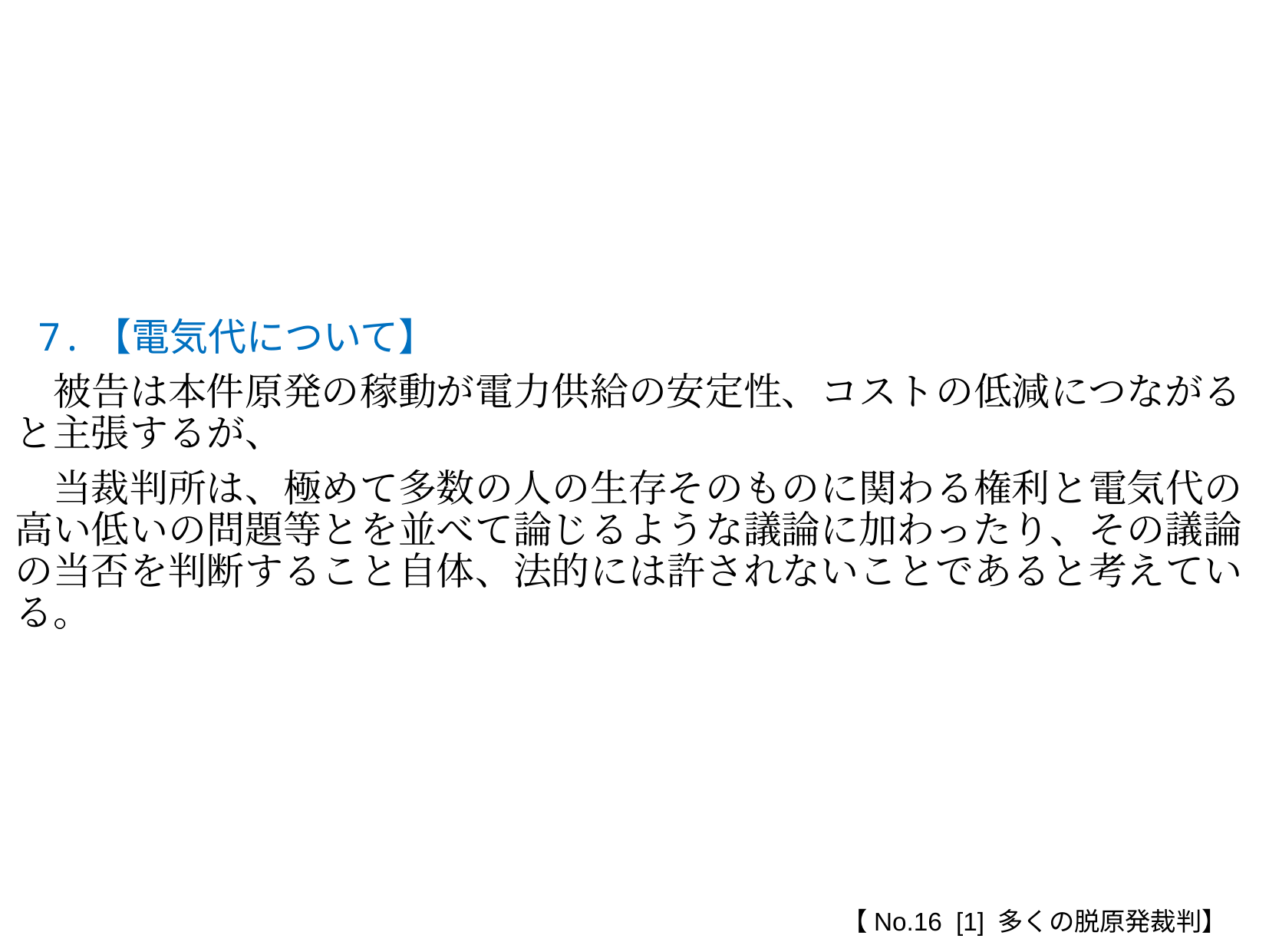

7.【電気代について】
　被告は本件原発の稼動が電力供給の安定性、コストの低減につながると主張するが、
　当裁判所は、極めて多数の人の生存そのものに関わる権利と電気代の高い低いの問題等とを並べて論じるような議論に加わったり、その議論の当否を判断すること自体、法的には許されないことであると考えている。
【No.16  [1] 多くの脱原発裁判】